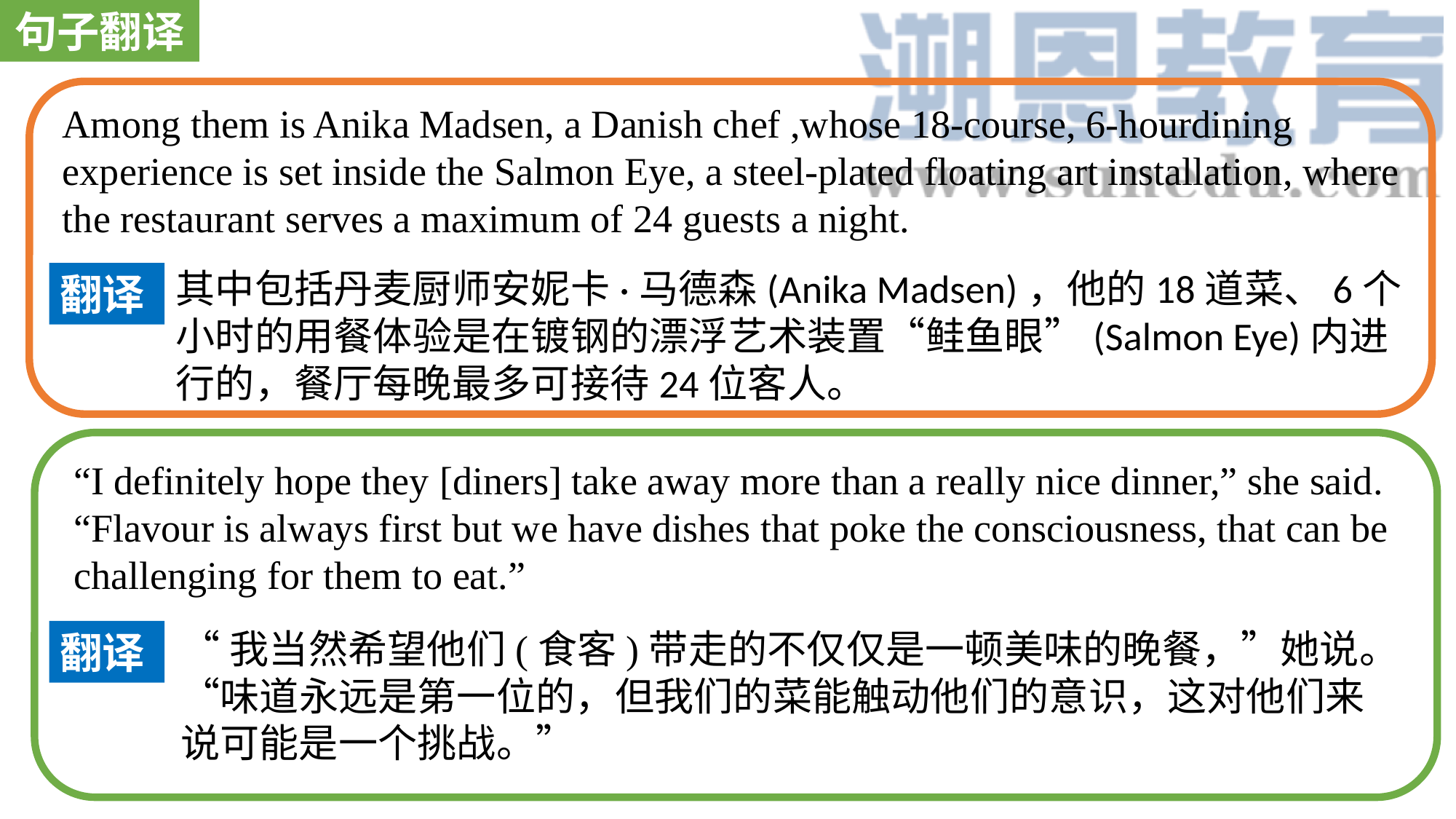

句子翻译

Among them is Anika Madsen, a Danish chef ,whose 18-course, 6-hourdining experience is set inside the Salmon Eye, a steel-plated floating art installation, where the restaurant serves a maximum of 24 guests a night.
其中包括丹麦厨师安妮卡·马德森(Anika Madsen)，他的18道菜、6个小时的用餐体验是在镀钢的漂浮艺术装置“鲑鱼眼”(Salmon Eye)内进行的，餐厅每晚最多可接待24位客人。
翻译

“I definitely hope they [diners] take away more than a really nice dinner,” she said. “Flavour is always first but we have dishes that poke the consciousness, that can be challenging for them to eat.”
“我当然希望他们(食客)带走的不仅仅是一顿美味的晚餐，”她说。“味道永远是第一位的，但我们的菜能触动他们的意识，这对他们来说可能是一个挑战。”
翻译